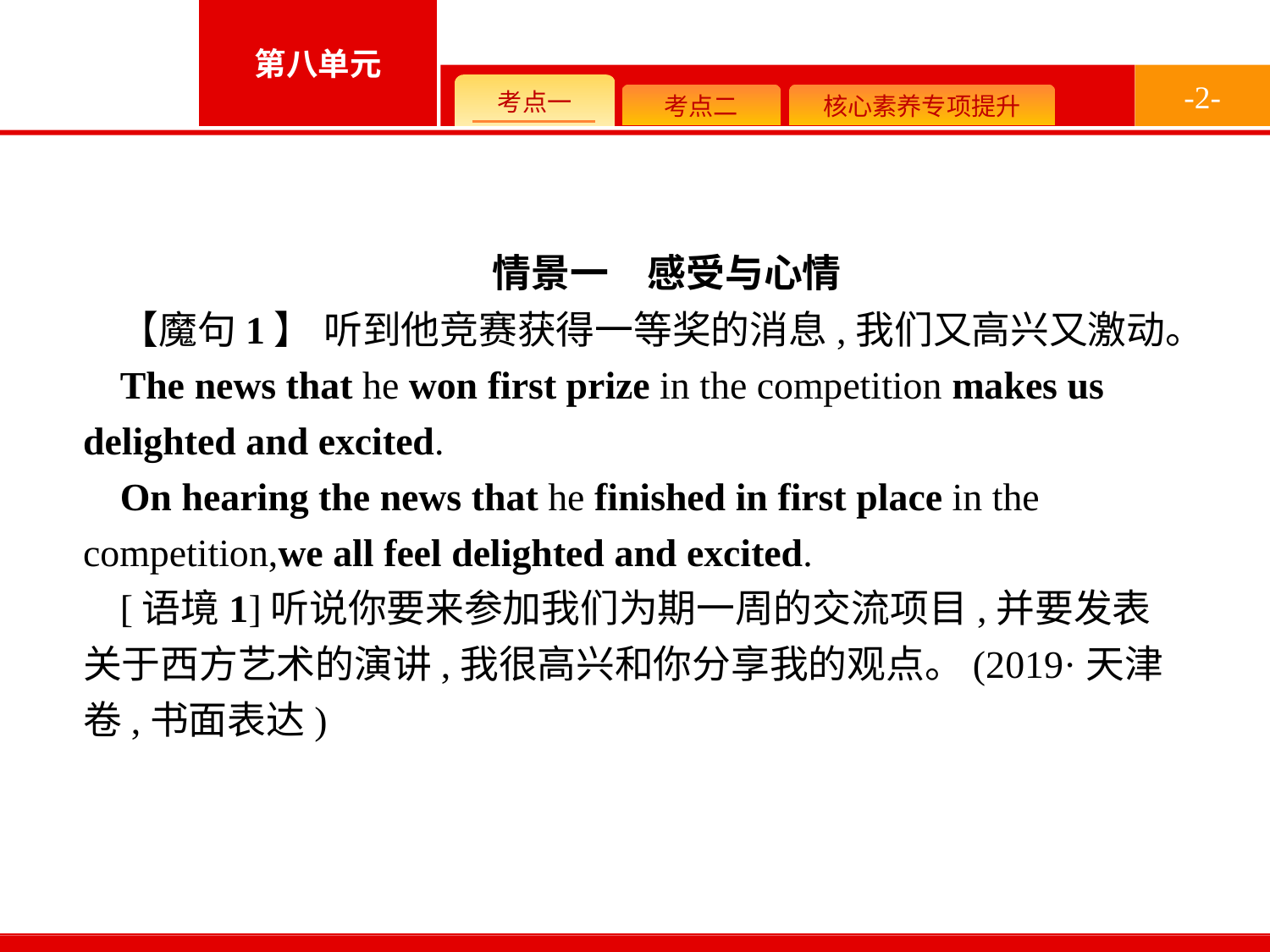

-2-
情景一　感受与心情
【魔句1】 听到他竞赛获得一等奖的消息,我们又高兴又激动。
The news that he won first prize in the competition makes us delighted and excited.
On hearing the news that he finished in first place in the competition,we all feel delighted and excited.
[语境1]听说你要来参加我们为期一周的交流项目,并要发表关于西方艺术的演讲,我很高兴和你分享我的观点。(2019·天津卷,书面表达)